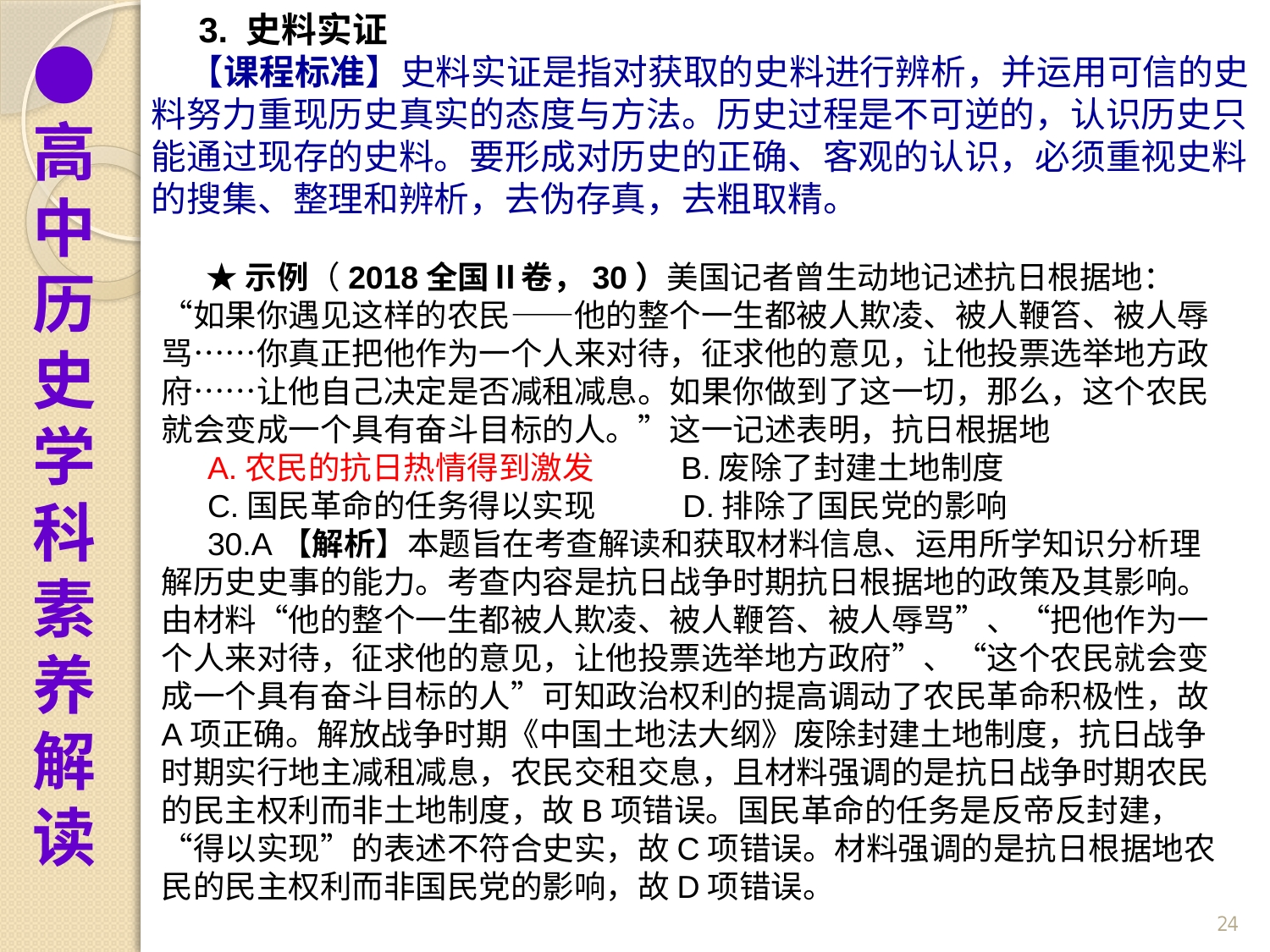

3. 史料实证
【课程标准】史料实证是指对获取的史料进行辨析，并运用可信的史料努力重现历史真实的态度与方法。历史过程是不可逆的，认识历史只能通过现存的史料。要形成对历史的正确、客观的认识，必须重视史料的搜集、整理和辨析，去伪存真，去粗取精。
●高中历史学科素养解读
 ★示例（2018全国Ⅱ卷，30）美国记者曾生动地记述抗日根据地：“如果你遇见这样的农民——他的整个一生都被人欺凌、被人鞭笞、被人辱骂……你真正把他作为一个人来对待，征求他的意见，让他投票选举地方政府……让他自己决定是否减租减息。如果你做到了这一切，那么，这个农民就会变成一个具有奋斗目标的人。”这一记述表明，抗日根据地
 A.农民的抗日热情得到激发           B.废除了封建土地制度
 C.国民革命的任务得以实现           D.排除了国民党的影响
 30.A【解析】本题旨在考查解读和获取材料信息、运用所学知识分析理解历史史事的能力。考查内容是抗日战争时期抗日根据地的政策及其影响。由材料“他的整个一生都被人欺凌、被人鞭笞、被人辱骂”、“把他作为一个人来对待，征求他的意见，让他投票选举地方政府”、“这个农民就会变成一个具有奋斗目标的人”可知政治权利的提高调动了农民革命积极性，故A项正确。解放战争时期《中国土地法大纲》废除封建土地制度，抗日战争时期实行地主减租减息，农民交租交息，且材料强调的是抗日战争时期农民的民主权利而非土地制度，故B项错误。国民革命的任务是反帝反封建，“得以实现”的表述不符合史实，故C项错误。材料强调的是抗日根据地农民的民主权利而非国民党的影响，故D项错误。
24